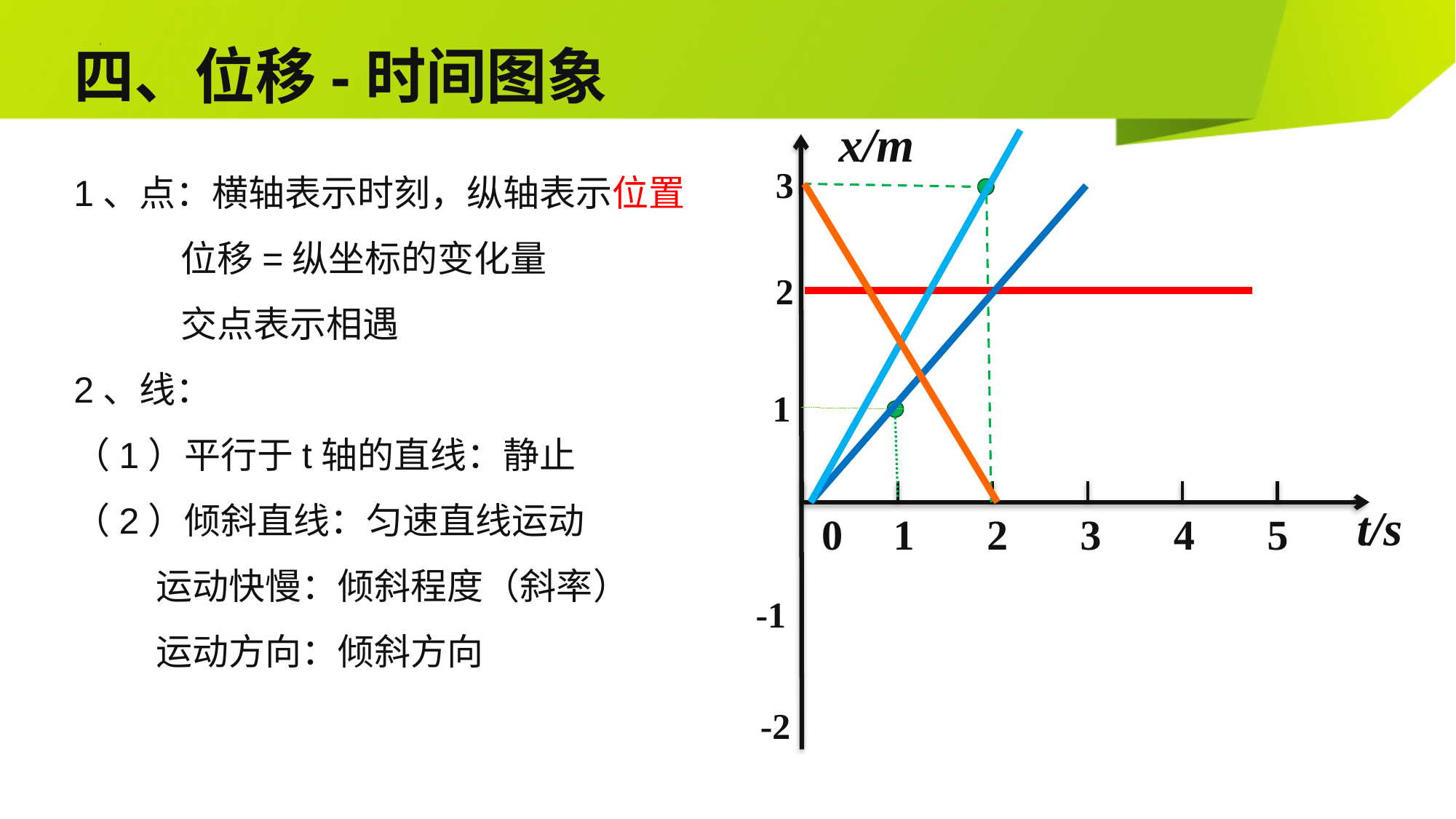

# 四、位移-时间图象
x/m
-1
-2
1
2
3
1、点：横轴表示时刻，纵轴表示位置
            位移=纵坐标的变化量
            交点表示相遇
2、线：
（1）平行于t轴的直线：静止
（2）倾斜直线：匀速直线运动
         运动快慢：倾斜程度（斜率）
         运动方向：倾斜方向

0
1
2
3
4
5
t/s